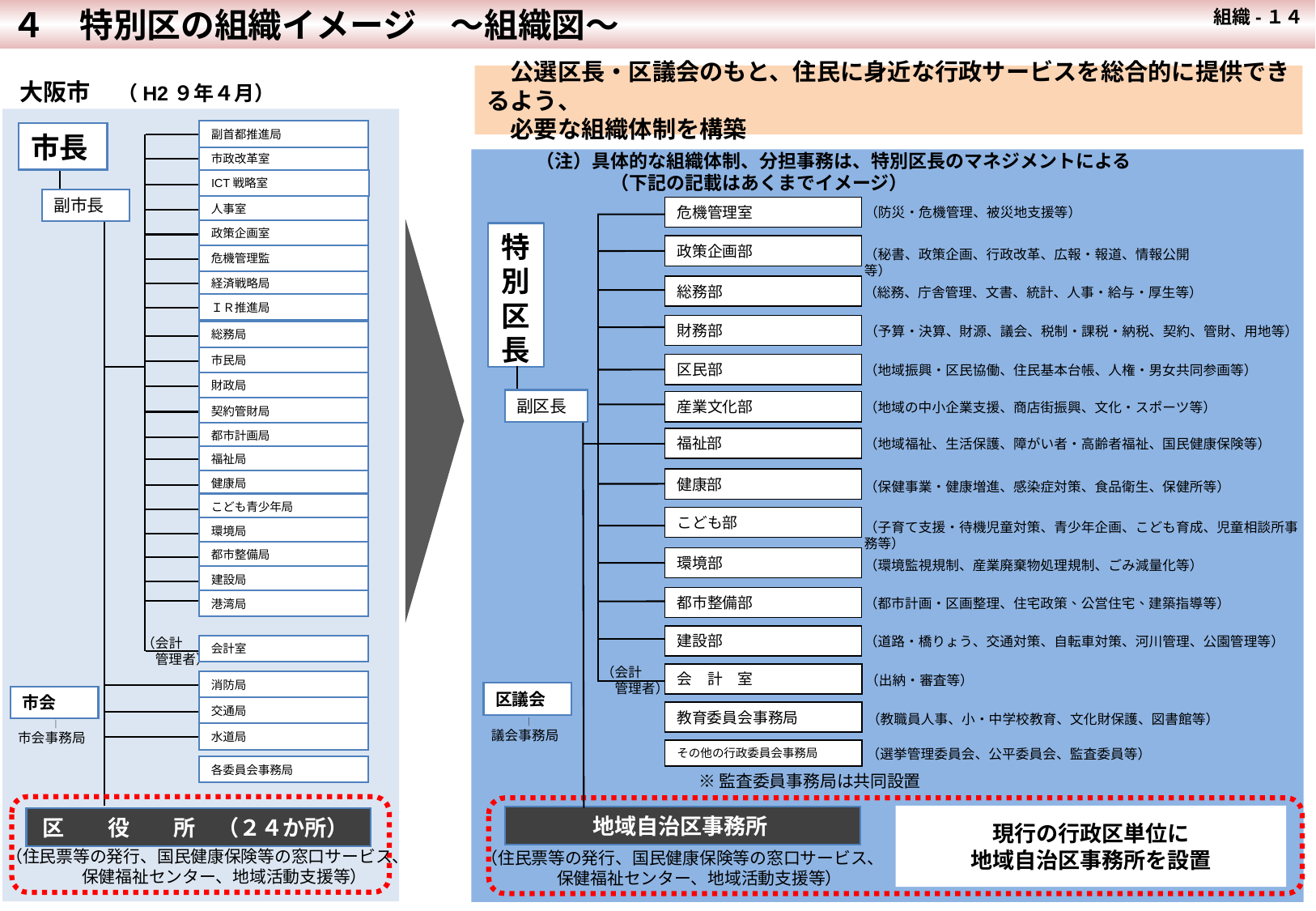

組織-１４
４　特別区の組織イメージ　～組織図～
大阪市　（H2９年４月）
　公選区長・区議会のもと、住民に身近な行政サービスを総合的に提供できるよう、
　必要な組織体制を構築

副首都推進局
市長
（注）具体的な組織体制、分担事務は、特別区長のマネジメントによる
　　　　（下記の記載はあくまでイメージ）
市政改革室

ICT戦略室
副市長
人事室
危機管理室
政策企画部
総務部
財務部
区民部
産業文化部
福祉部
健康部
こども部
環境部
都市整備部
建設部
会　計　室
教育委員会事務局
その他の行政委員会事務局
特
別
区
長
（防災・危機管理、被災地支援等）
政策企画室
（秘書、政策企画、行政改革、広報・報道、情報公開等）
危機管理監
経済戦略局
（総務、庁舎管理、文書、統計、人事・給与・厚生等）
ＩＲ推進局
（予算・決算、財源、議会、税制・課税・納税、契約、管財、用地等）
総務局
市民局
（地域振興・区民協働、住民基本台帳、人権・男女共同参画等）
財政局
副区長

（地域の中小企業支援、商店街振興、文化・スポーツ等）
契約管財局
都市計画局
（地域福祉、生活保護、障がい者・高齢者福祉、国民健康保険等）
福祉局
健康局
（保健事業・健康増進、感染症対策、食品衛生、保健所等）
こども青少年局
（子育て支援・待機児童対策、青少年企画、こども育成、児童相談所事務等）
環境局
都市整備局
（環境監視規制、産業廃棄物処理規制、ごみ減量化等）
建設局
（都市計画・区画整理、住宅政策、公営住宅、建築指導等）
港湾局
（道路・橋りょう、交通対策、自転車対策、河川管理、公園管理等）
（会計
　　　管理者）
会計室
（会計
　　　管理者）
（出納・審査等）
消防局
区議会
市会
交通局
（教職員人事、小・中学校教育、文化財保護、図書館等）
　｜
議会事務局
　｜
市会事務局
水道局
（選挙管理委員会、公平委員会、監査委員等）
各委員会事務局
※監査委員事務局は共同設置

現行の行政区単位に
地域自治区事務所を設置
地域自治区事務所
区　　役　　所　（２４か所）
（住民票等の発行、国民健康保険等の窓口サービス、
　　保健福祉センター、地域活動支援等）
（住民票等の発行、国民健康保険等の窓口サービス、
　　保健福祉センター、地域活動支援等）